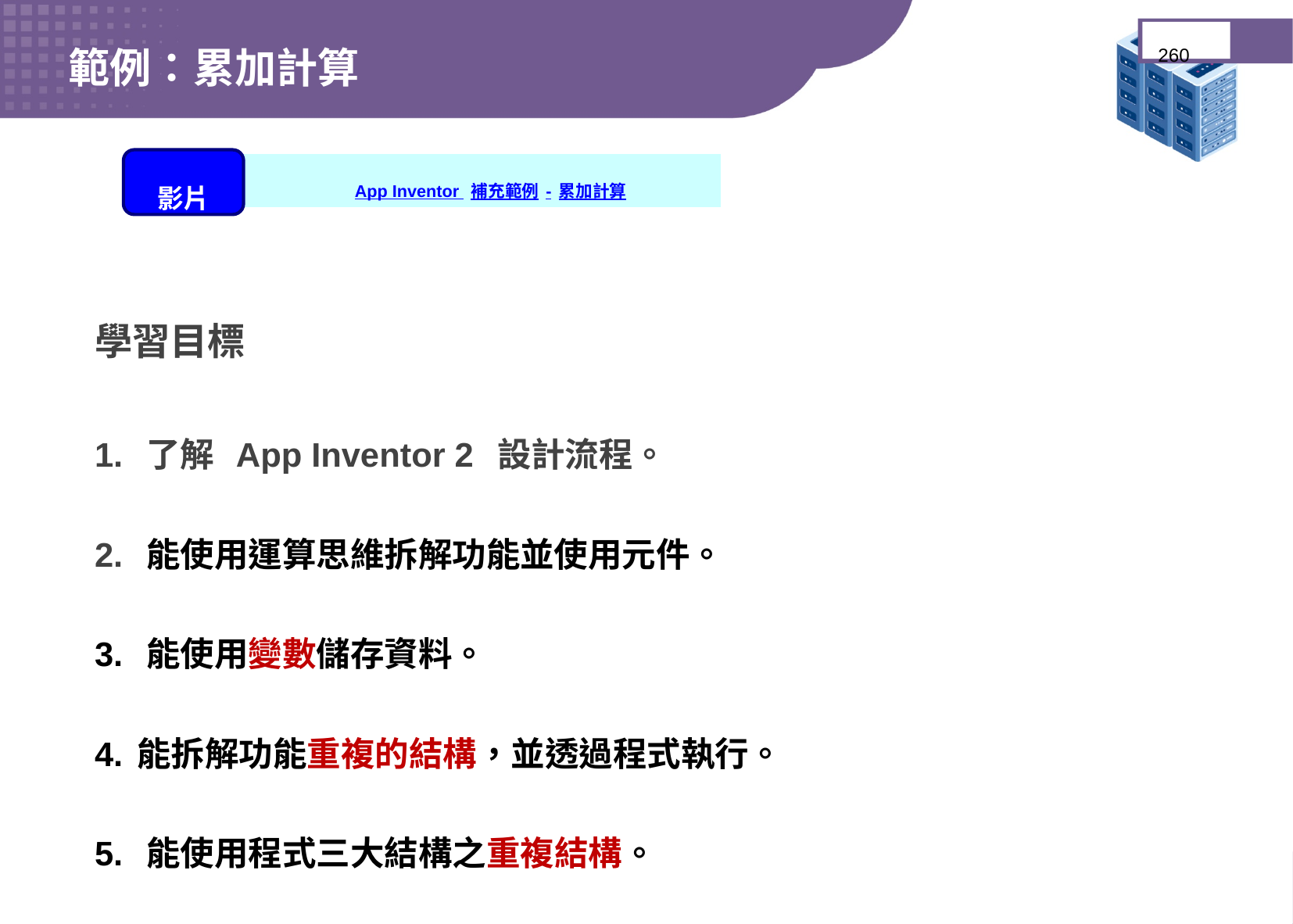

範例：累加計算
260
影片
App Inventor 補充範例-累加計算
學習目標
1. 了解 App Inventor 2 設計流程。
2. 能使用運算思維拆解功能並使用元件。
3. 能使用變數儲存資料。
4.能拆解功能重複的結構，並透過程式執行。
5. 能使用程式三大結構之重複結構。